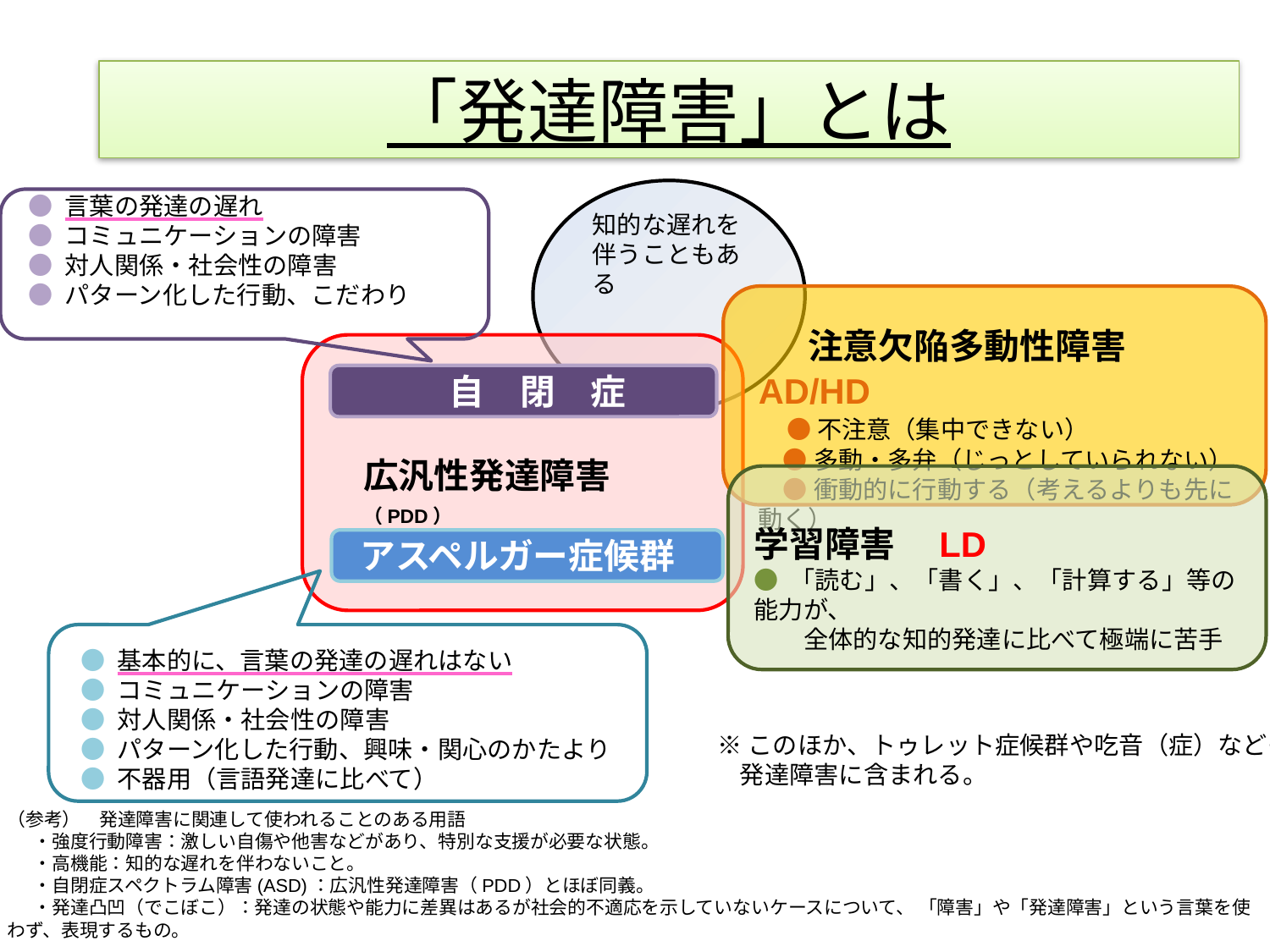

「発達障害」とは

知的な遅れを伴うこともある
● 言葉の発達の遅れ
● コミュニケーションの障害
● 対人関係・社会性の障害
● パターン化した行動、こだわり

　注意欠陥多動性障害　AD/HD
　● 不注意（集中できない）
　● 多動・多弁（じっとしていられない）
　● 衝動的に行動する（考えるよりも先に動く）

　自　閉　症
広汎性発達障害　（PDD）
アスペルガー症候群

学習障害　LD
● 「読む」、「書く」、「計算する」等の能力が、
　　全体的な知的発達に比べて極端に苦手

● 基本的に、言葉の発達の遅れはない
● コミュニケーションの障害
● 対人関係・社会性の障害
● パターン化した行動、興味・関心のかたより
● 不器用（言語発達に比べて）
※このほか、トゥレット症候群や吃音（症）なども
   発達障害に含まれる。
（参考）　発達障害に関連して使われることのある用語
　  ・強度行動障害：激しい自傷や他害などがあり、特別な支援が必要な状態。
　  ・高機能：知的な遅れを伴わないこと。
　  ・自閉症スペクトラム障害(ASD)：広汎性発達障害（PDD）とほぼ同義。
　  ・発達凸凹（でこぼこ）：発達の状態や能力に差異はあるが社会的不適応を示していないケースについて、 「障害」や「発達障害」という言葉を使わず、表現するもの。